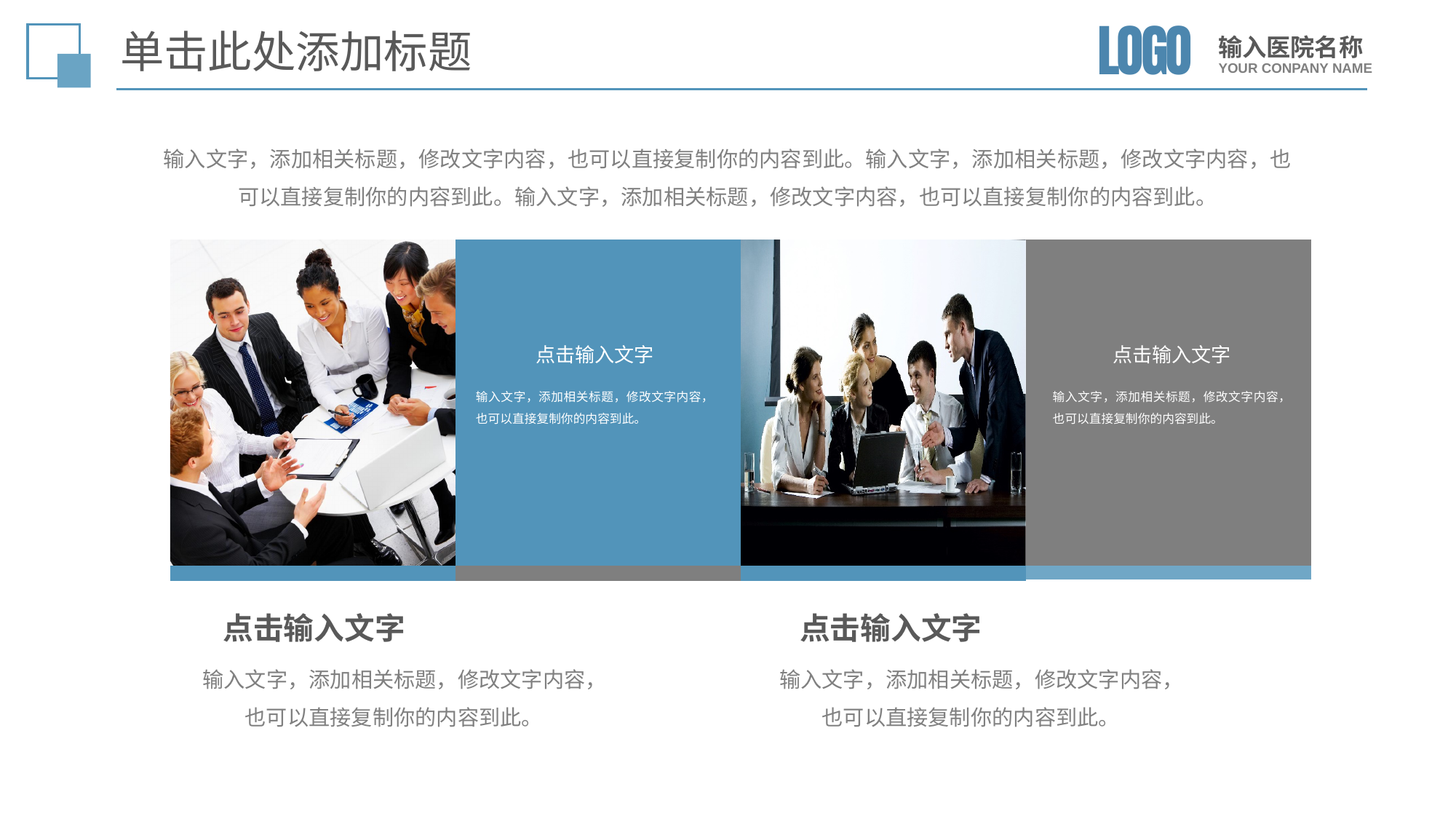

LOGO
输入医院名称
YOUR CONPANY NAME

单击此处添加标题
输入文字，添加相关标题，修改文字内容，也可以直接复制你的内容到此。输入文字，添加相关标题，修改文字内容，也可以直接复制你的内容到此。输入文字，添加相关标题，修改文字内容，也可以直接复制你的内容到此。

点击输入文字
点击输入文字
输入文字，添加相关标题，修改文字内容，也可以直接复制你的内容到此。
输入文字，添加相关标题，修改文字内容，也可以直接复制你的内容到此。

点击输入文字
点击输入文字
输入文字，添加相关标题，修改文字内容，也可以直接复制你的内容到此。
输入文字，添加相关标题，修改文字内容，也可以直接复制你的内容到此。